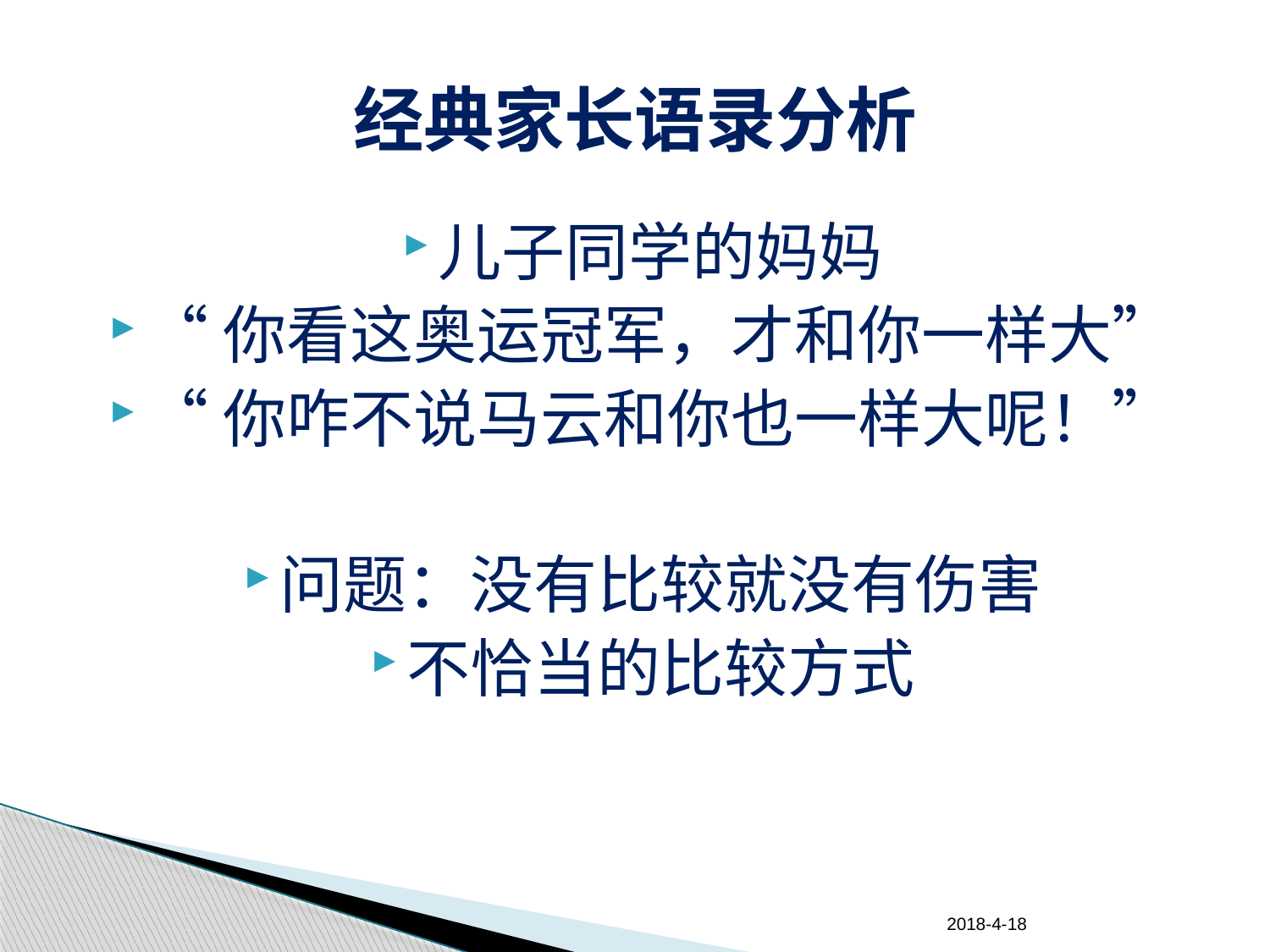

# 经典家长语录分析
儿子同学的妈妈
“你看这奥运冠军，才和你一样大”
“你咋不说马云和你也一样大呢！”

问题：没有比较就没有伤害
不恰当的比较方式
2018-4-18